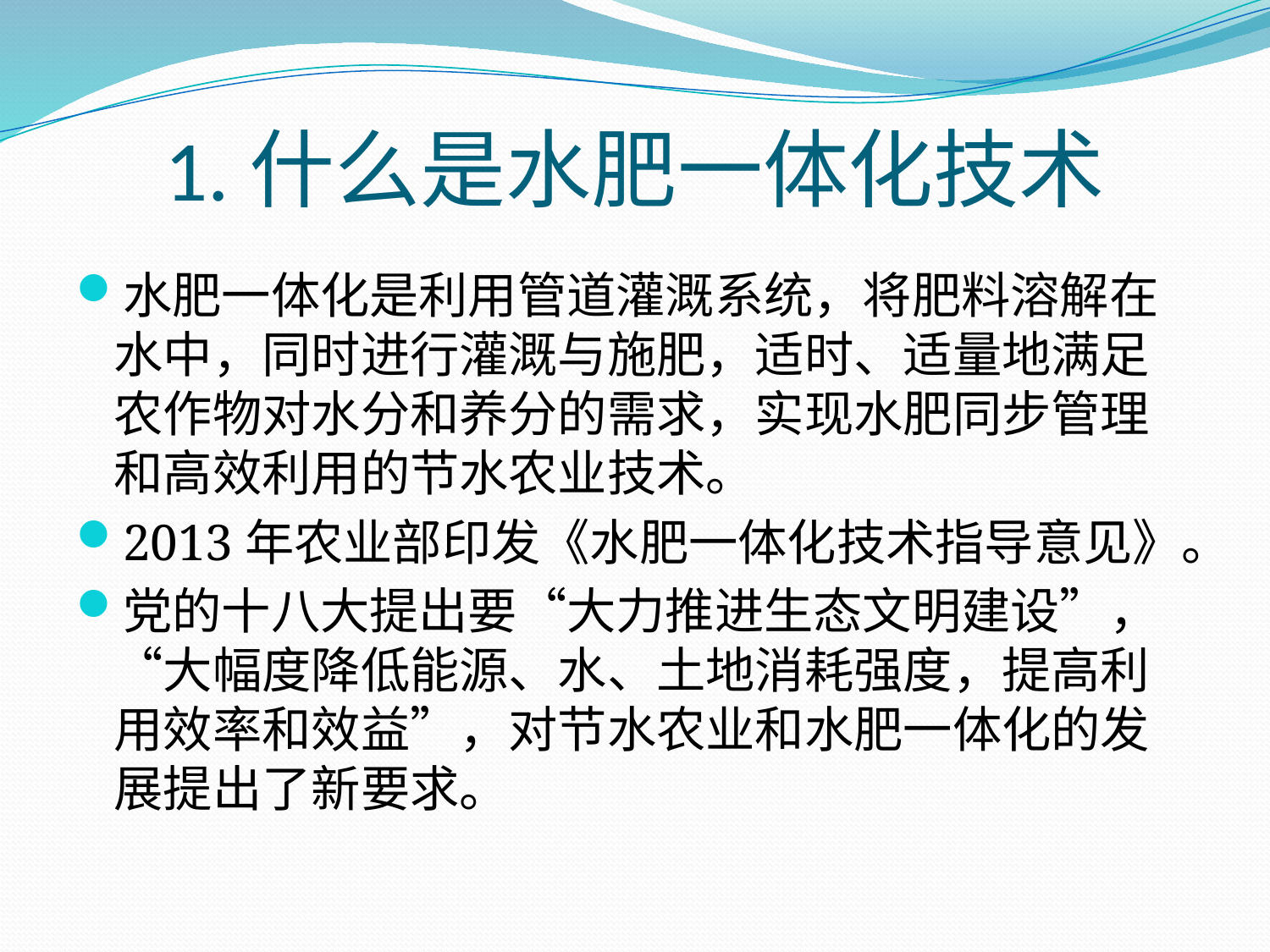

# 1.什么是水肥一体化技术
水肥一体化是利用管道灌溉系统，将肥料溶解在水中，同时进行灌溉与施肥，适时、适量地满足农作物对水分和养分的需求，实现水肥同步管理和高效利用的节水农业技术。
2013年农业部印发《水肥一体化技术指导意见》。
党的十八大提出要“大力推进生态文明建设”，“大幅度降低能源、水、土地消耗强度，提高利用效率和效益”，对节水农业和水肥一体化的发展提出了新要求。